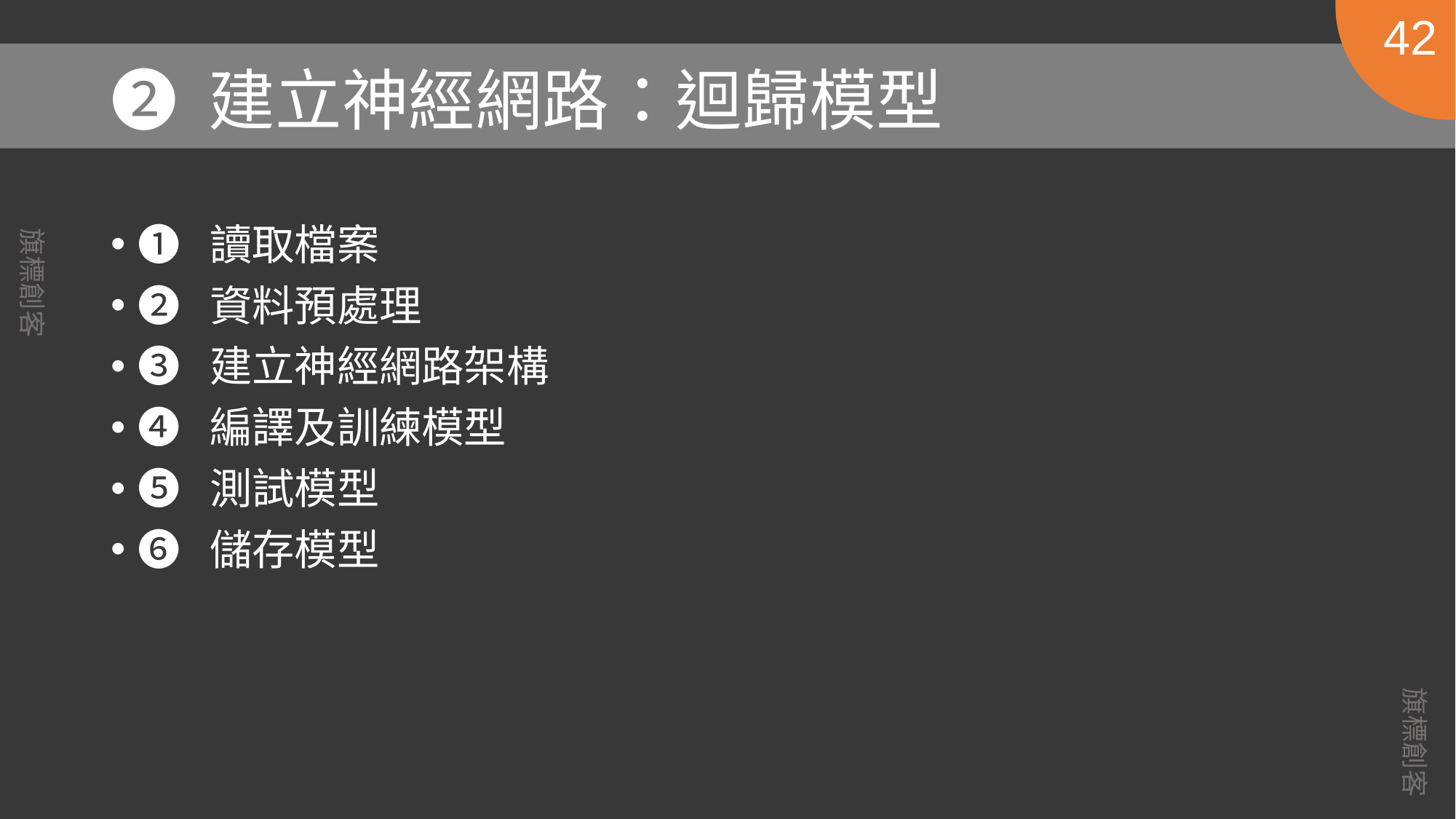

42
# ❷ 建立神經網路：迴歸模型
❶  讀取檔案
❷  資料預處理
❸  建立神經網路架構
❹  編譯及訓練模型
❺  測試模型
❻  儲存模型